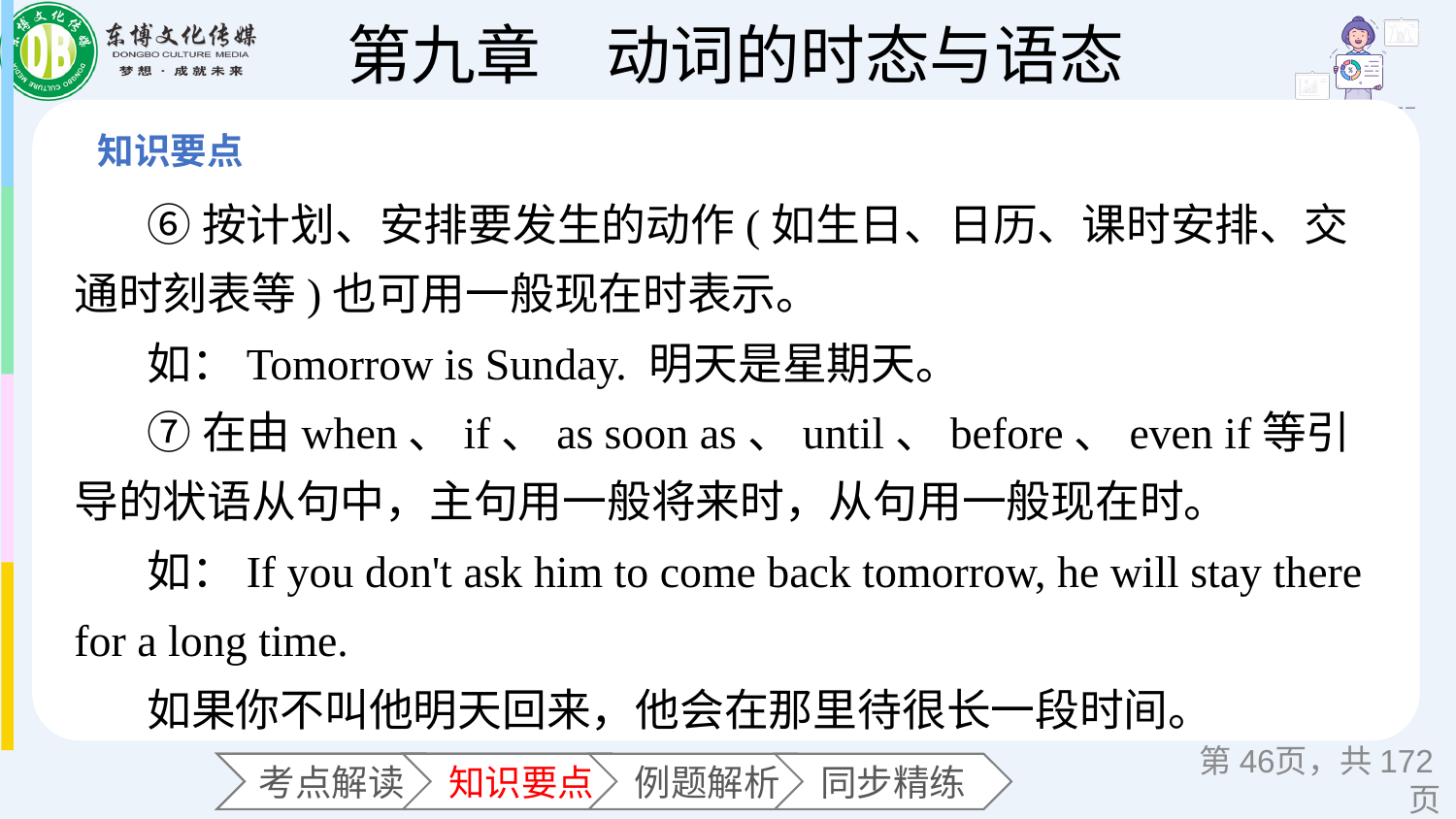

⑥按计划、安排要发生的动作(如生日、日历、课时安排、交通时刻表等)也可用一般现在时表示。
如：Tomorrow is Sunday. 明天是星期天。
⑦在由when、if、as soon as、until、before、even if等引导的状语从句中，主句用一般将来时，从句用一般现在时。
如：If you don't ask him to come back tomorrow, he will stay there for a long time.
如果你不叫他明天回来，他会在那里待很长一段时间。
第46页，共172页